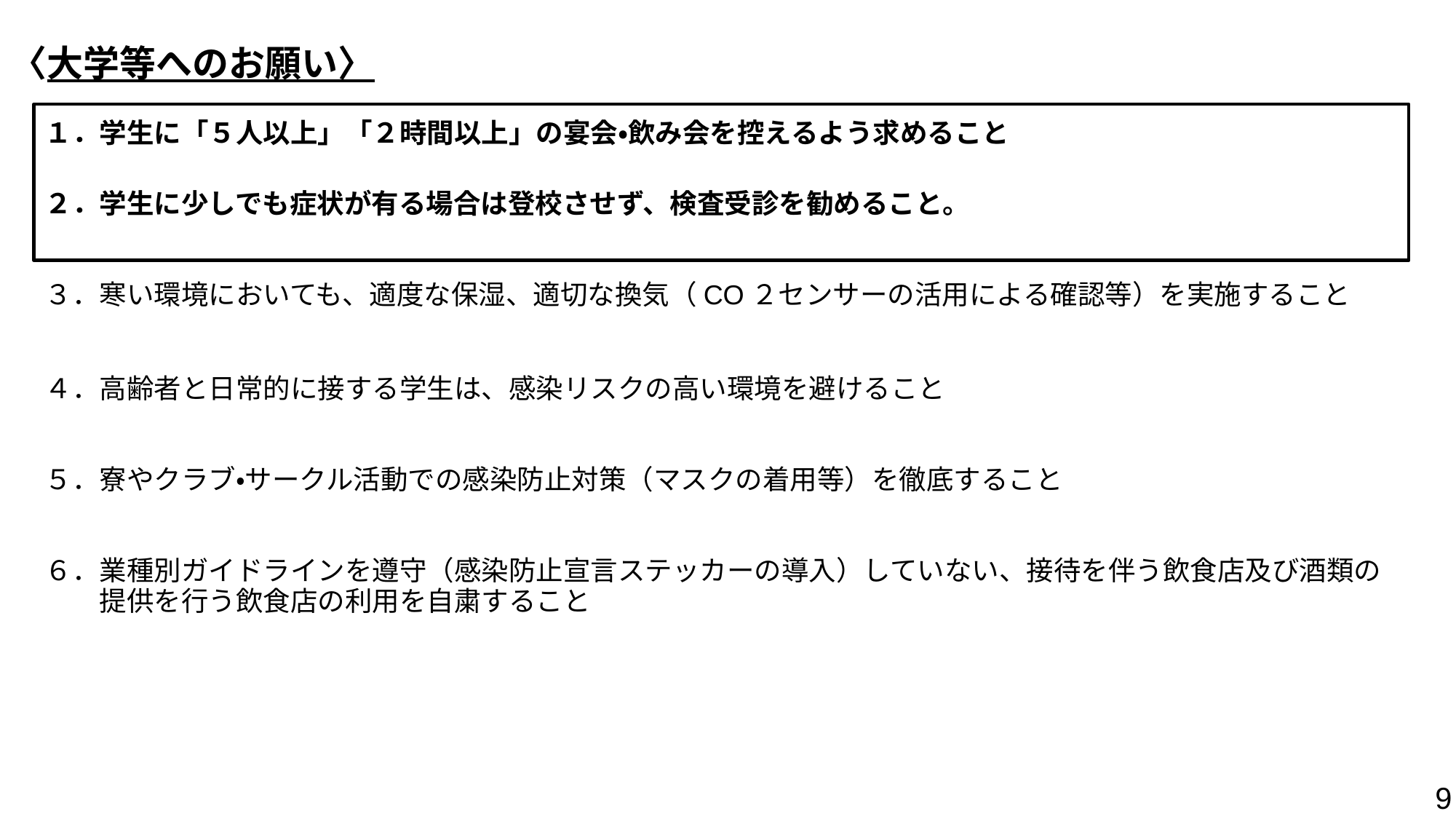

〈大学等へのお願い〉

２．学生に少しでも症状が有る場合は登校させず、検査受診を勧めること。

３．寒い環境においても、適度な保湿、適切な換気（CO２センサーの活用による確認等）を実施すること

４．高齢者と日常的に接する学生は、感染リスクの高い環境を避けること

５．寮やクラブ・サークル活動での感染防止対策（マスクの着用等）を徹底すること

６．業種別ガイドラインを遵守（感染防止宣言ステッカーの導入）していない、接待を伴う飲食店及び酒類の
　　提供を行う飲食店の利用を自粛すること

１．学生に「５人以上」「２時間以上」の宴会・飲み会を控えるよう求めること
9